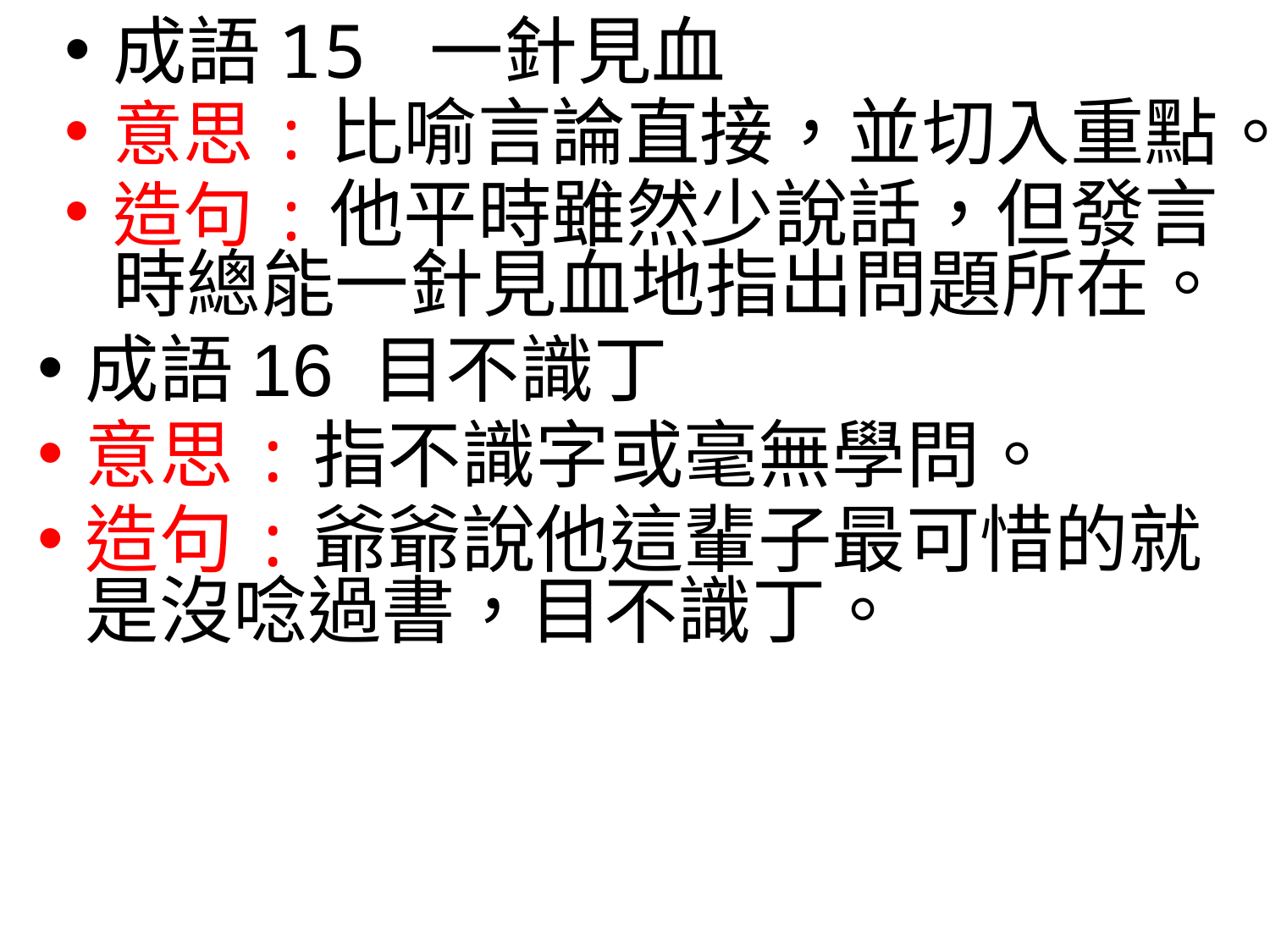

成語15 一針見血
意思:比喻言論直接，並切入重點。
造句:他平時雖然少說話，但發言時總能一針見血地指出問題所在。
成語16 目不識丁
意思:指不識字或毫無學問。
造句:爺爺說他這輩子最可惜的就是沒唸過書，目不識丁。